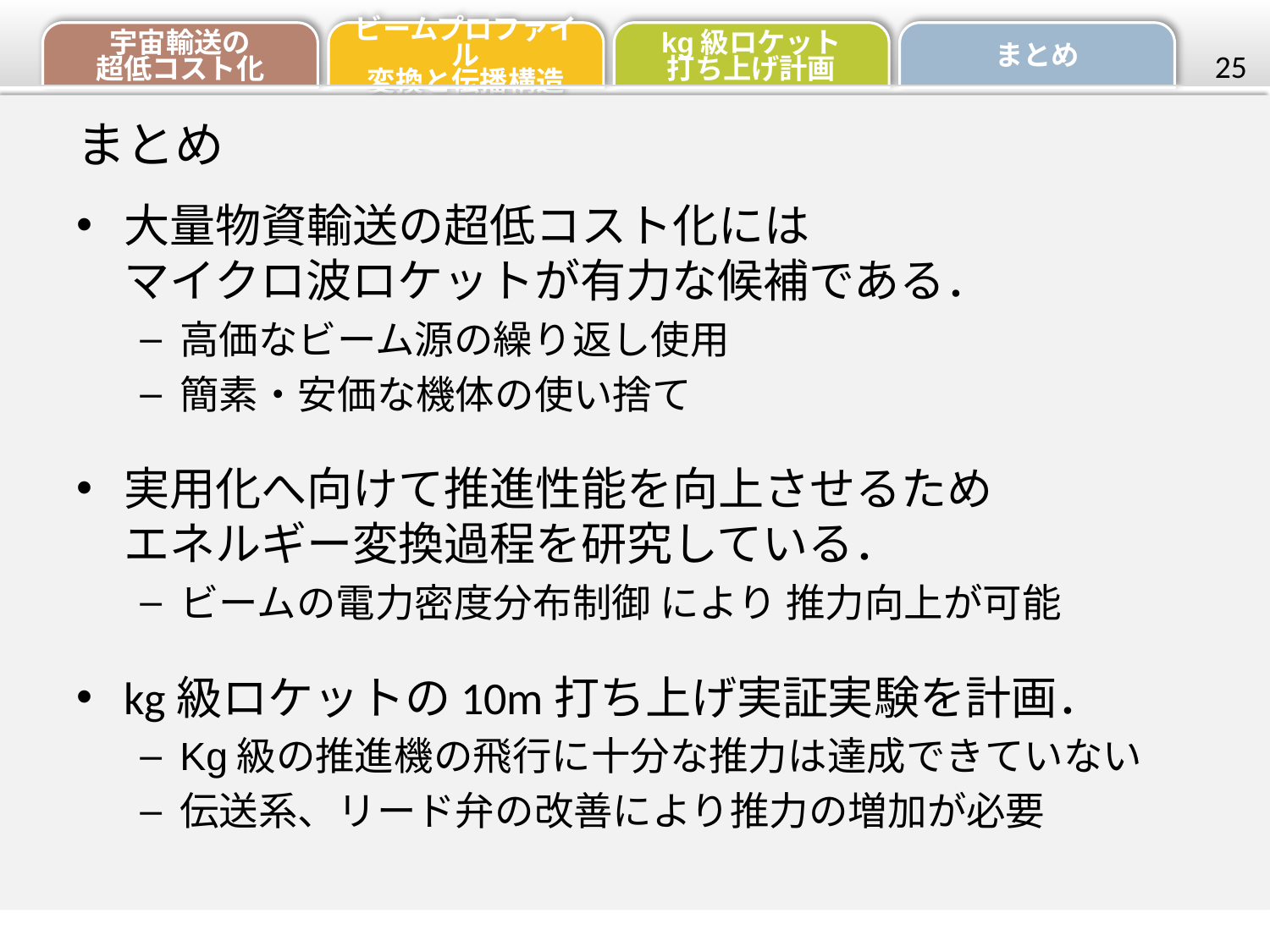

25
# まとめ
大量物資輸送の超低コスト化には
マイクロ波ロケットが有力な候補である．
高価なビーム源の繰り返し使用
簡素・安価な機体の使い捨て

実用化へ向けて推進性能を向上させるため
エネルギー変換過程を研究している．
ビームの電力密度分布制御 により 推力向上が可能

kg級ロケットの10m打ち上げ実証実験を計画．
Kg級の推進機の飛行に十分な推力は達成できていない
伝送系、リード弁の改善により推力の増加が必要